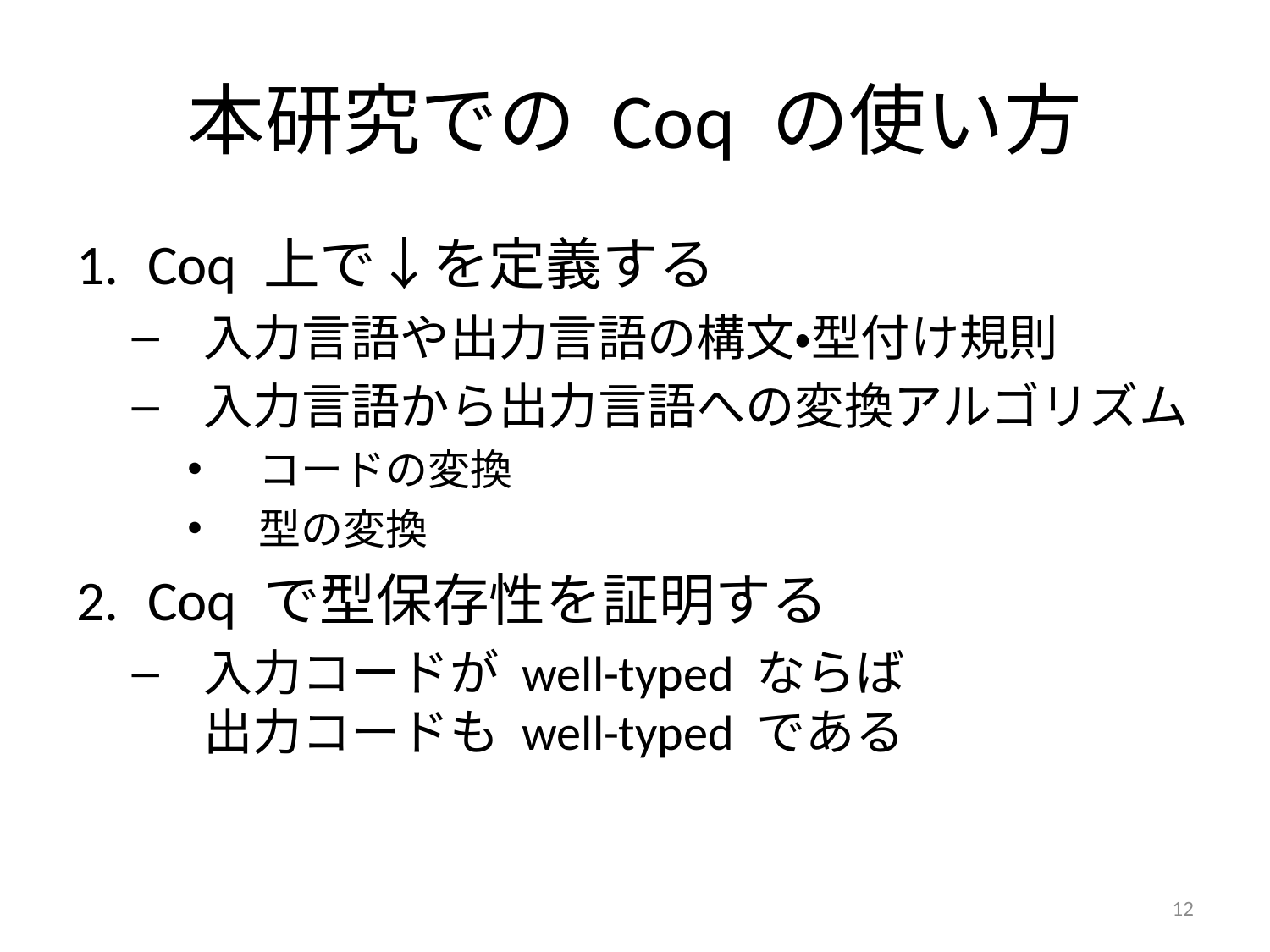

# 本研究での Coq の使い方
Coq 上で↓を定義する
入力言語や出力言語の構文・型付け規則
入力言語から出力言語への変換アルゴリズム
コードの変換
型の変換
Coq で型保存性を証明する
入力コードが well-typed ならば
出力コードも well-typed である
12